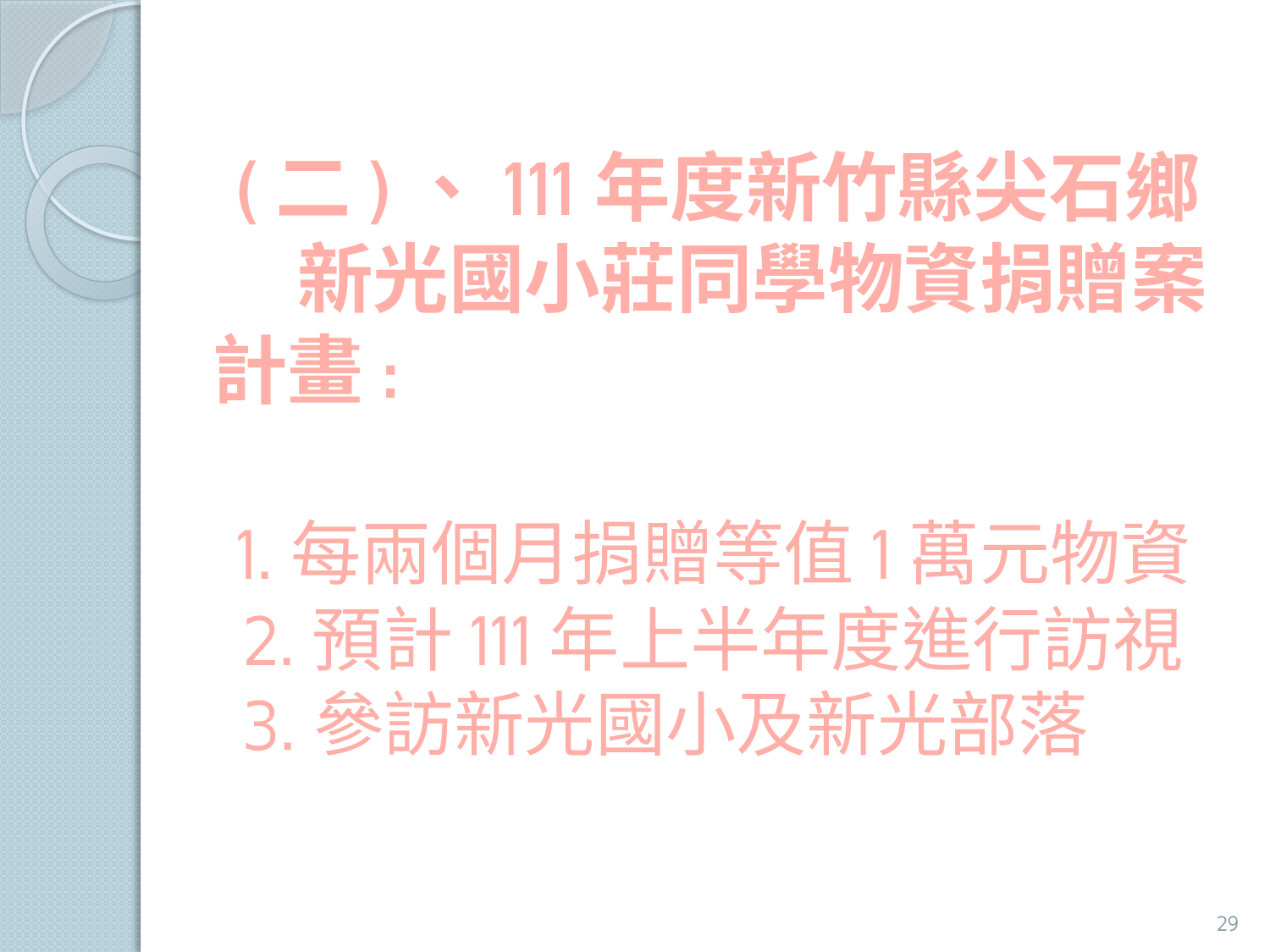

# (二)、111年度新竹縣尖石鄉 新光國小莊同學物資捐贈案 計畫: 1.每兩個月捐贈等值1萬元物資 2.預計111年上半年度進行訪視 3.參訪新光國小及新光部落
29